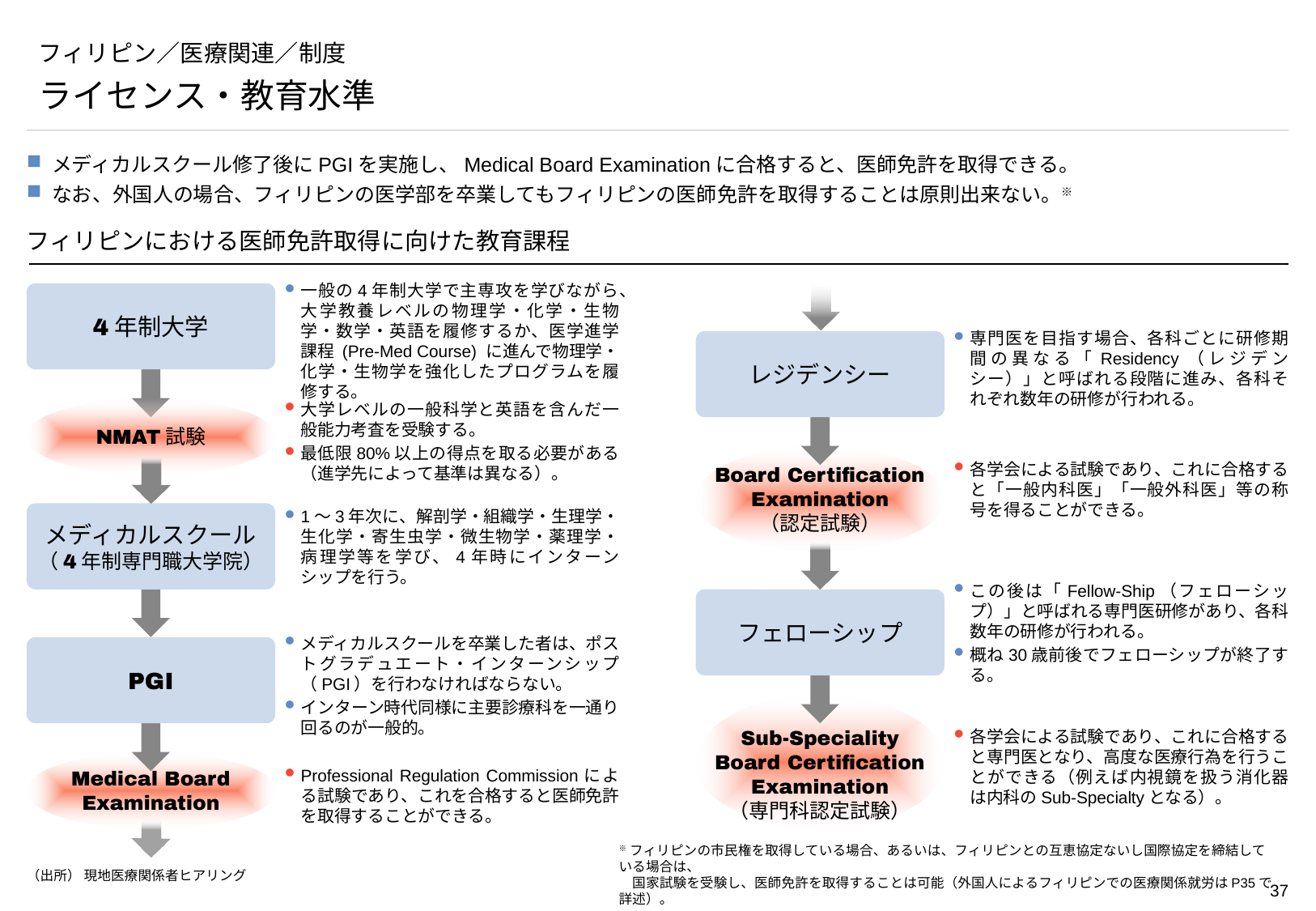

# フィリピン／医療関連／制度
ライセンス・教育水準
メディカルスクール修了後にPGIを実施し、Medical Board Examinationに合格すると、医師免許を取得できる。
なお、外国人の場合、フィリピンの医学部を卒業してもフィリピンの医師免許を取得することは原則出来ない。※
フィリピンにおける医師免許取得に向けた教育課程
一般の4年制大学で主専攻を学びながら、大学教養レベルの物理学・化学・生物学・数学・英語を履修するか、医学進学課程 (Pre-Med Course) に進んで物理学・化学・生物学を強化したプログラムを履修する。

4年制大学
専門医を目指す場合、各科ごとに研修期間の異なる「Residency（レジデンシー）」と呼ばれる段階に進み、各科それぞれ数年の研修が行われる。
レジデンシー

NMAT試験
大学レベルの一般科学と英語を含んだ一般能力考査を受験する。
最低限80%以上の得点を取る必要がある（進学先によって基準は異なる）。

Board Certification
Examination
（認定試験）
各学会による試験であり、これに合格すると「一般内科医」「一般外科医」等の称号を得ることができる。

メディカルスクール
（4年制専門職大学院）
1～3年次に、解剖学・組織学・生理学・生化学・寄生虫学・微生物学・薬理学・病理学等を学び、4年時にインターンシップを行う。

フェローシップ
この後は「Fellow-Ship（フェローシップ）」と呼ばれる専門医研修があり、各科数年の研修が行われる。
概ね30歳前後でフェローシップが終了する。
PGI
メディカルスクールを卒業した者は、ポストグラデュエート・インターンシップ（PGI）を行わなければならない。
インターン時代同様に主要診療科を一通り回るのが一般的。

Sub-Speciality
Board Certification
Examination
（専門科認定試験）

各学会による試験であり、これに合格すると専門医となり、高度な医療行為を行うことができる（例えば内視鏡を扱う消化器は内科のSub-Specialtyとなる）。
Medical Board
Examination
Professional Regulation Commissionによる試験であり、これを合格すると医師免許を取得することができる。

※フィリピンの市民権を取得している場合、あるいは、フィリピンとの互恵協定ないし国際協定を締結している場合は、
　国家試験を受験し、医師免許を取得することは可能（外国人によるフィリピンでの医療関係就労はP35で詳述）。
（出所） 現地医療関係者ヒアリング